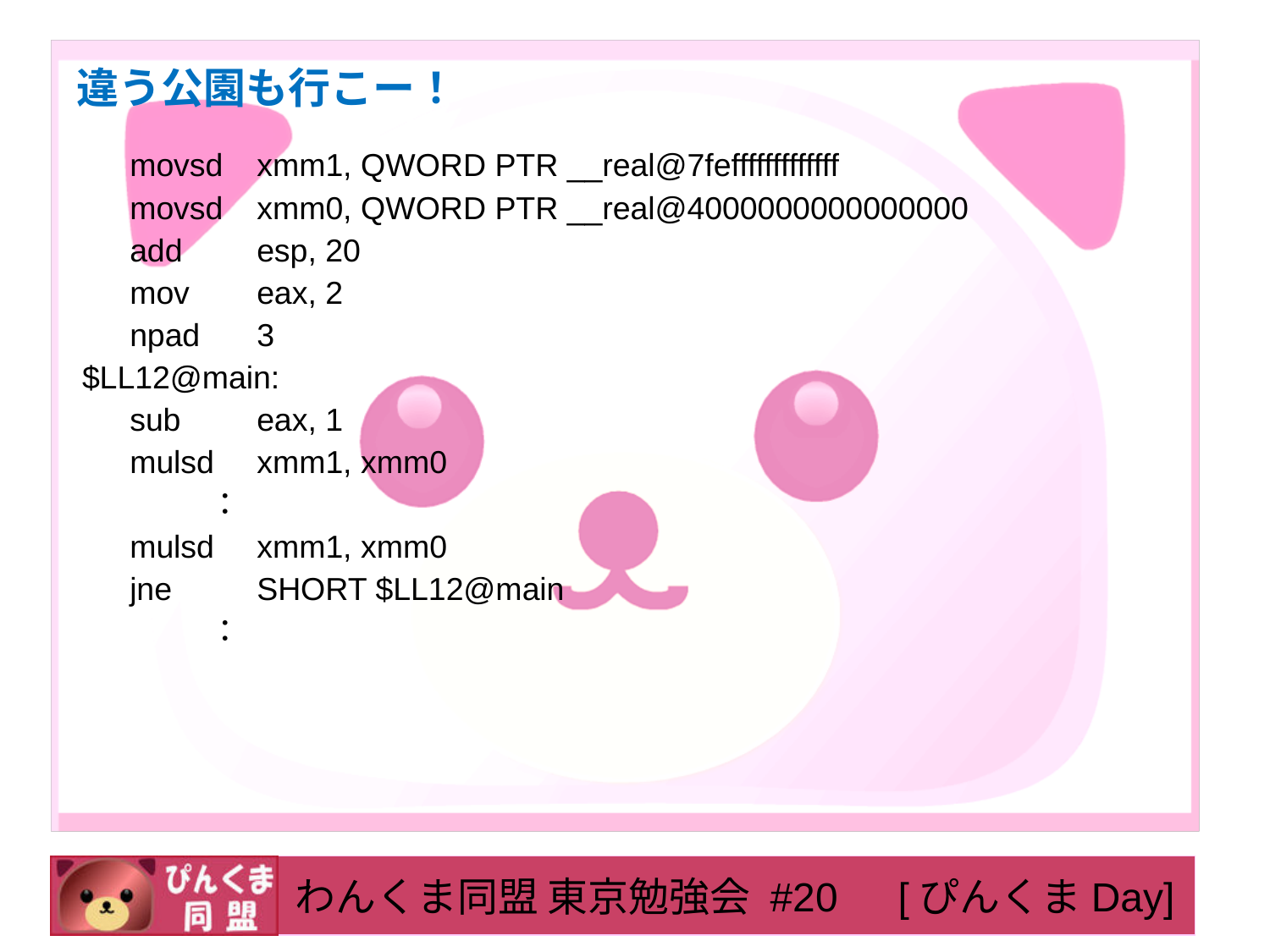

# 違う公園も行こー！
	movsd	xmm1, QWORD PTR __real@7fefffffffffffff
	movsd	xmm0, QWORD PTR __real@4000000000000000
	add	esp, 20
	mov	eax, 2
	npad	3
$LL12@main:
	sub	eax, 1
	mulsd	xmm1, xmm0
　　　　：
	mulsd	xmm1, xmm0
	jne	SHORT $LL12@main
　　　　：